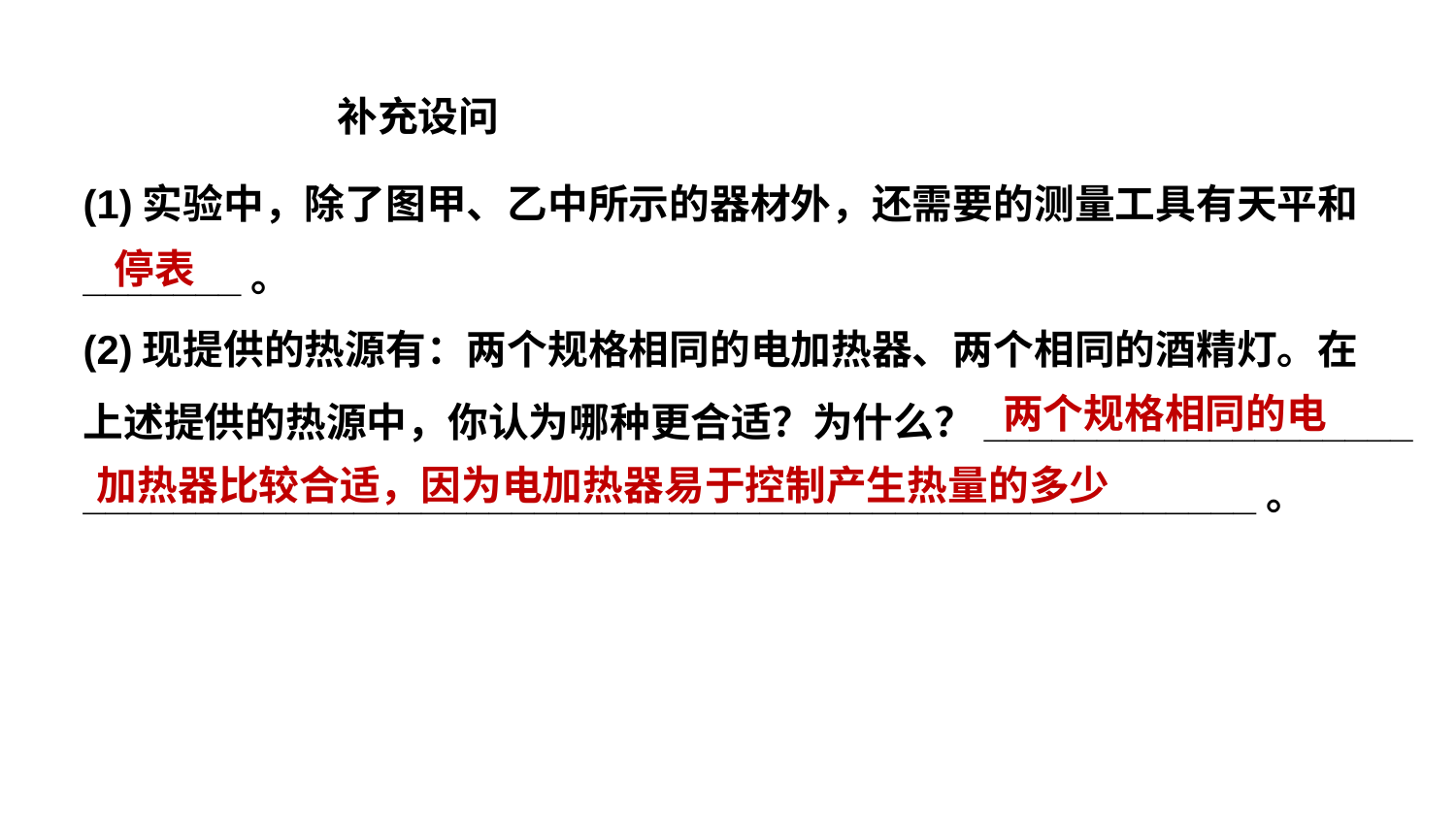

补充设问
(1)实验中，除了图甲、乙中所示的器材外，还需要的测量工具有天平和
_______。
(2)现提供的热源有：两个规格相同的电加热器、两个相同的酒精灯。在
上述提供的热源中，你认为哪种更合适？为什么？___________________
____________________________________________________。
停表
两个规格相同的电
加热器比较合适，因为电加热器易于控制产生热量的多少